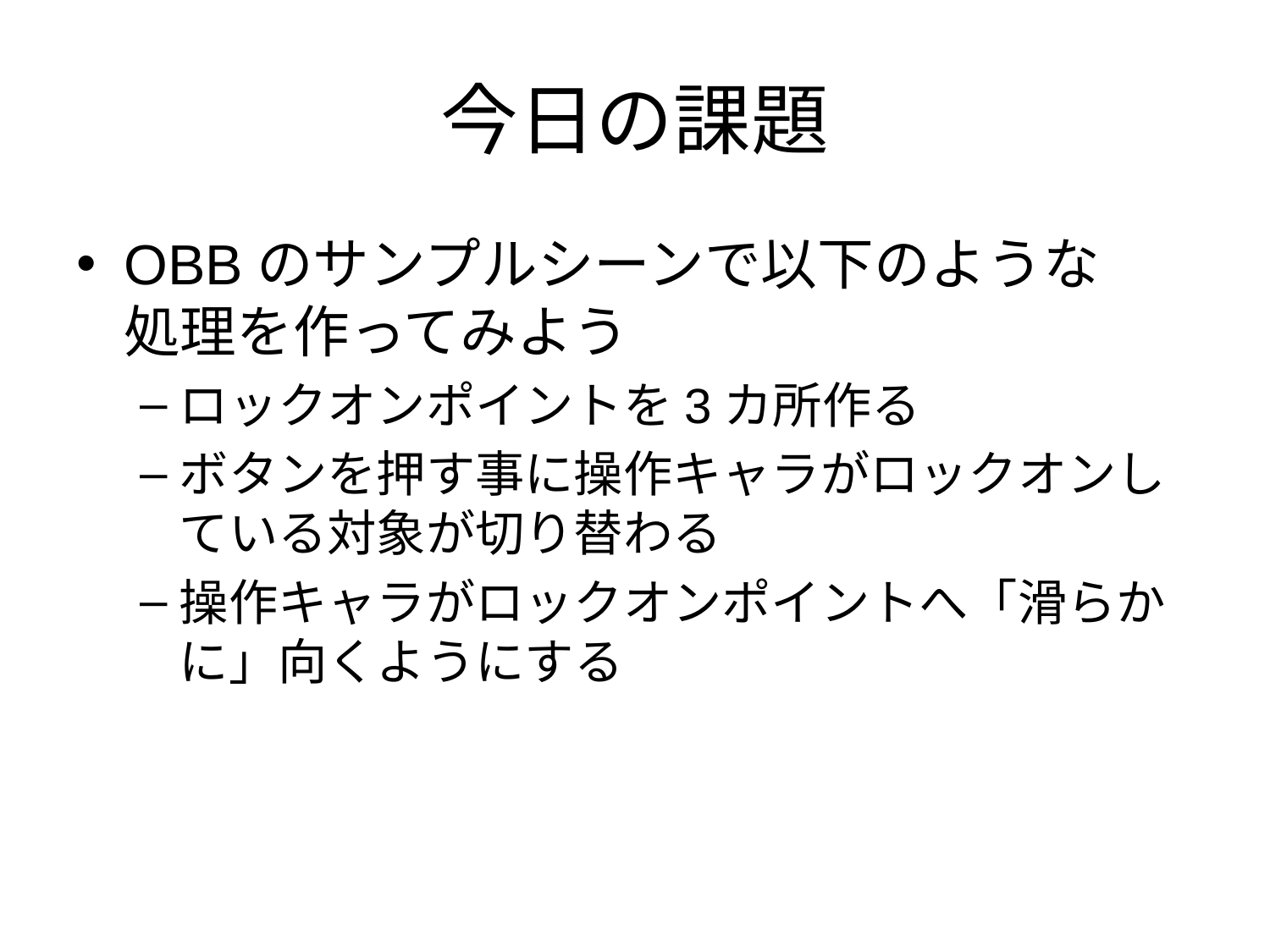

# 今日の課題
OBBのサンプルシーンで以下のような
処理を作ってみよう
ロックオンポイントを3カ所作る
ボタンを押す事に操作キャラがロックオンしている対象が切り替わる
操作キャラがロックオンポイントへ「滑らかに」向くようにする